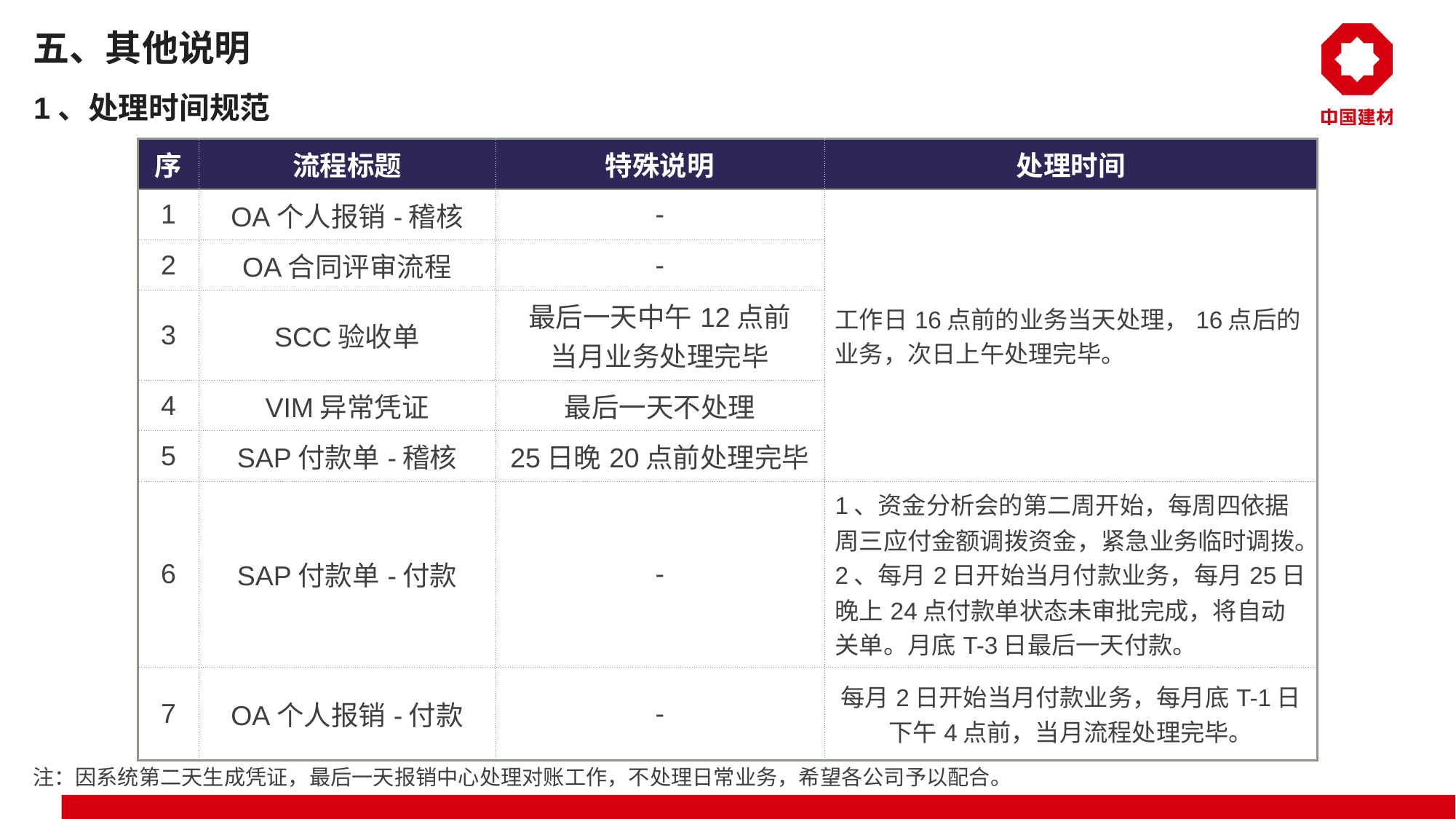

# 五、其他说明
1、处理时间规范
| 序 | 流程标题 | 特殊说明 | 处理时间 |
| --- | --- | --- | --- |
| 1 | OA个人报销-稽核 | - | 工作日16点前的业务当天处理，16点后的业务，次日上午处理完毕。 |
| 2 | OA合同评审流程 | - |  |
| 3 | SCC验收单 | 最后一天中午12点前 当月业务处理完毕 |  |
| 4 | VIM异常凭证 | 最后一天不处理 |  |
| 5 | SAP付款单-稽核 | 25日晚20点前处理完毕 |  |
| 6 | SAP付款单-付款 | - | 1、资金分析会的第二周开始，每周四依据周三应付金额调拨资金，紧急业务临时调拨。 2、每月2日开始当月付款业务，每月25日晚上24点付款单状态未审批完成，将自动关单。月底T-3日最后一天付款。 |
| 7 | OA个人报销-付款 | - | 每月2日开始当月付款业务，每月底T-1日下午4点前，当月流程处理完毕。 |
注：因系统第二天生成凭证，最后一天报销中心处理对账工作，不处理日常业务，希望各公司予以配合。